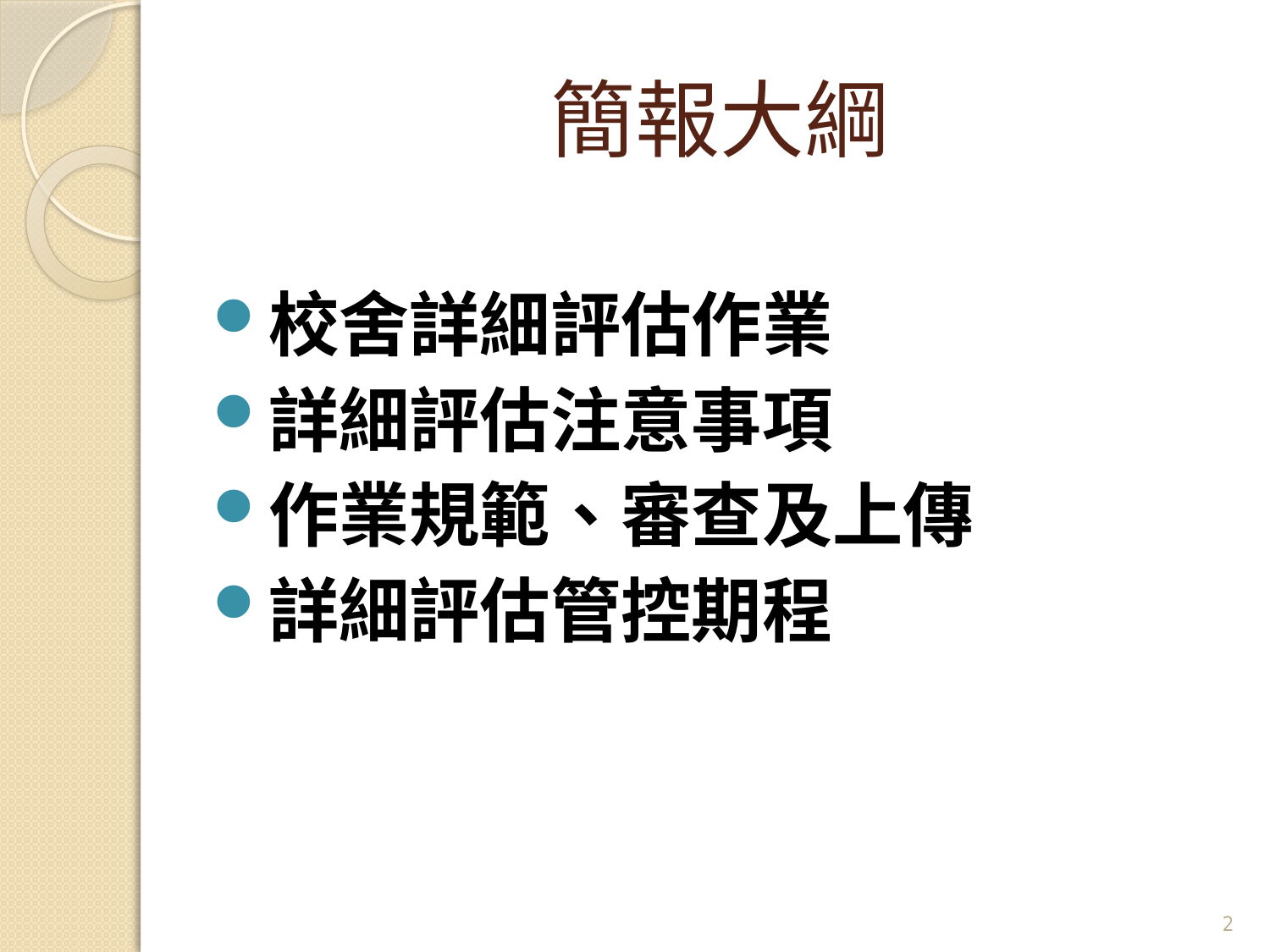

# 簡報大綱

校舍詳細評估作業
詳細評估注意事項
作業規範、審查及上傳
詳細評估管控期程
2